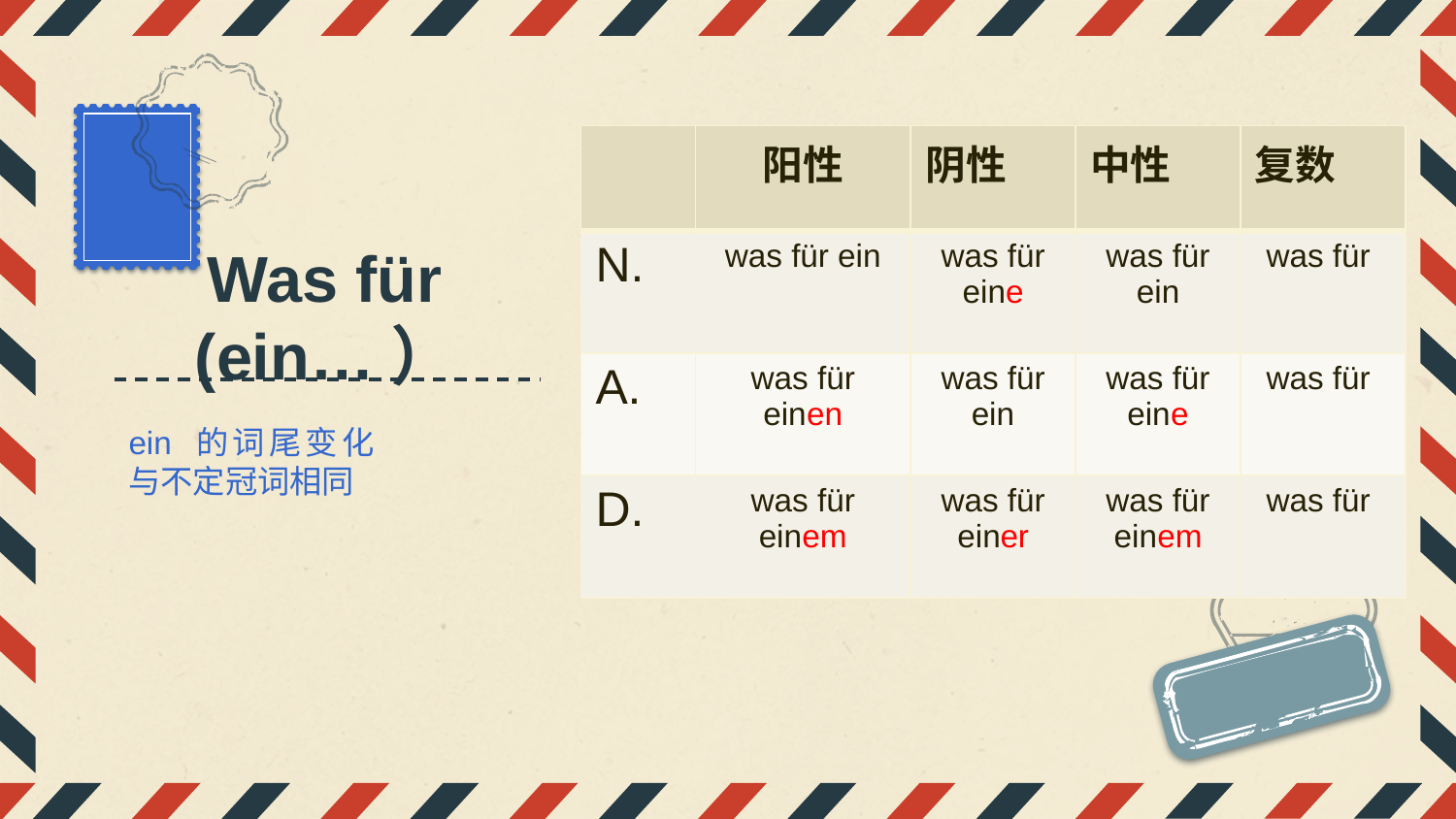

|  | 阳性 | 阴性 | 中性 | 复数 |
| --- | --- | --- | --- | --- |
| N. | was für ein | was für eine | was für ein | was für |
| A. | was für einen | was für ein | was für eine | was für |
| D. | was für einem | was für einer | was für einem | was für |
# Was für (ein…）
ein 的词尾变化与不定冠词相同